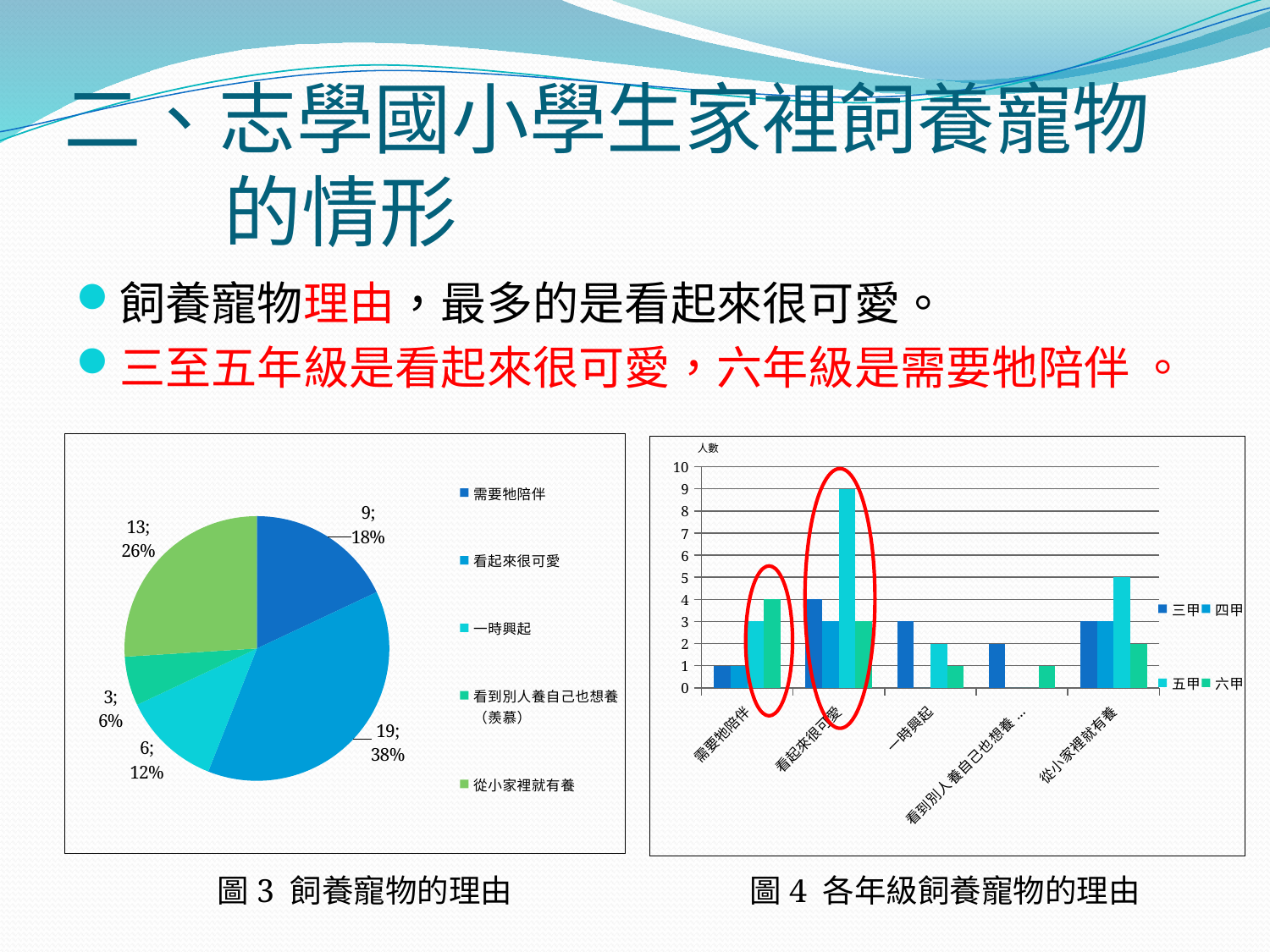

# 二、志學國小學生家裡飼養寵物的情形
飼養寵物理由，最多的是看起來很可愛。
三至五年級是看起來很可愛，六年級是需要牠陪伴 。

### Chart

| Category |  |
|---|---|
| 需要牠陪伴 | 9.0 |
| 看起來很可愛 | 19.0 |
| 一時興起 | 6.0 |
| 看到別人養自己也想養（羨慕） | 3.0 |
| 從小家裡就有養 | 13.0 |

### Chart

| Category | 三甲 | 四甲 | 五甲 | 六甲 |
|---|---|---|---|---|
| 需要牠陪伴 | 1.0 | 1.0 | 3.0 | 4.0 |
| 看起來很可愛 | 4.0 | 3.0 | 9.0 | 3.0 |
| 一時興起 | 3.0 | 0.0 | 2.0 | 1.0 |
| 看到別人養自己也想養（羨慕） | 2.0 | 0.0 | 0.0 | 1.0 |
| 從小家裡就有養 | 3.0 | 3.0 | 5.0 | 2.0 |
人數

圖3 飼養寵物的理由
圖4 各年級飼養寵物的理由